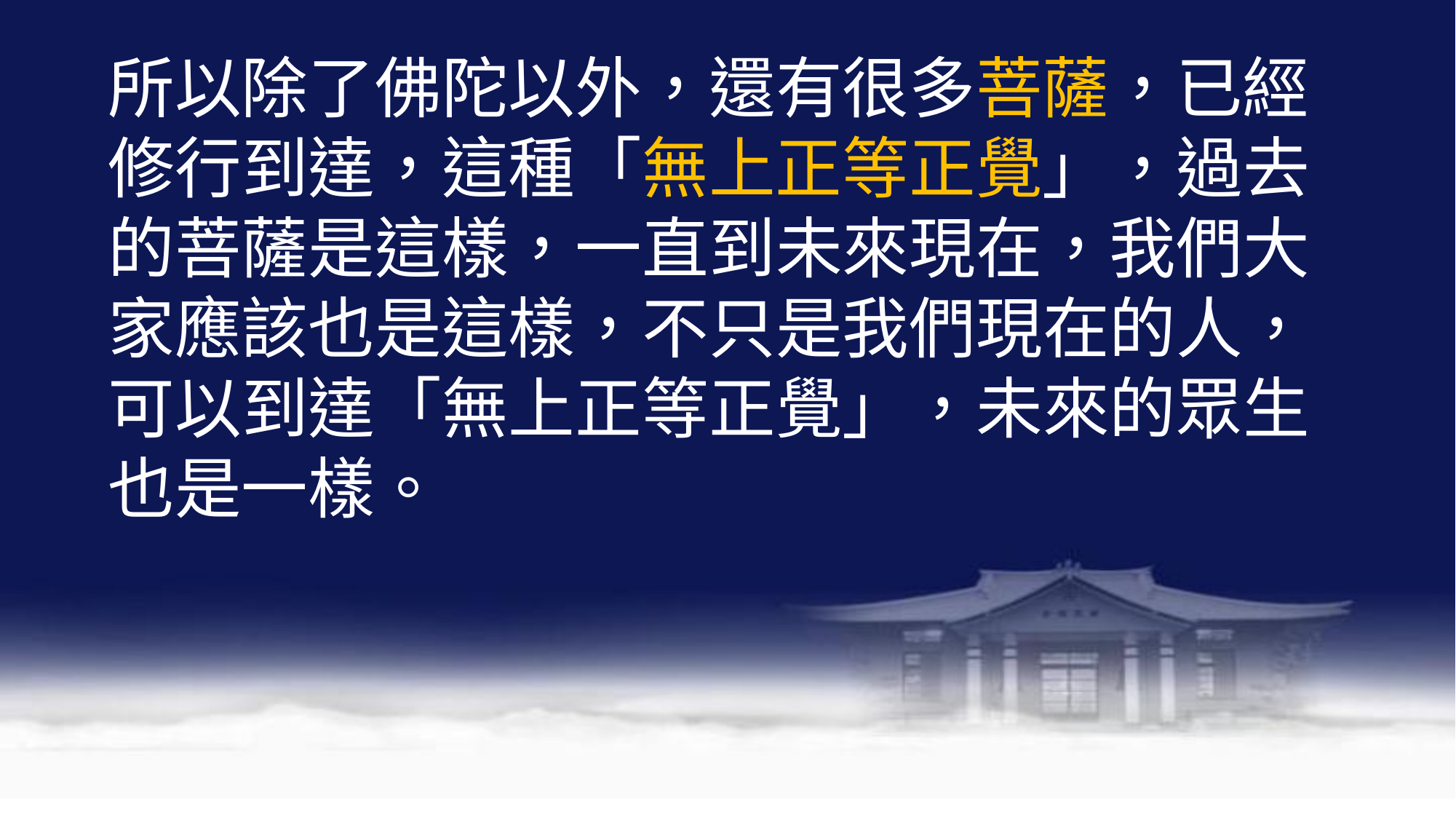

所以除了佛陀以外，還有很多菩薩，已經修行到達，這種「無上正等正覺」，過去的菩薩是這樣，一直到未來現在，我們大家應該也是這樣，不只是我們現在的人，可以到達「無上正等正覺」，未來的眾生也是一樣。